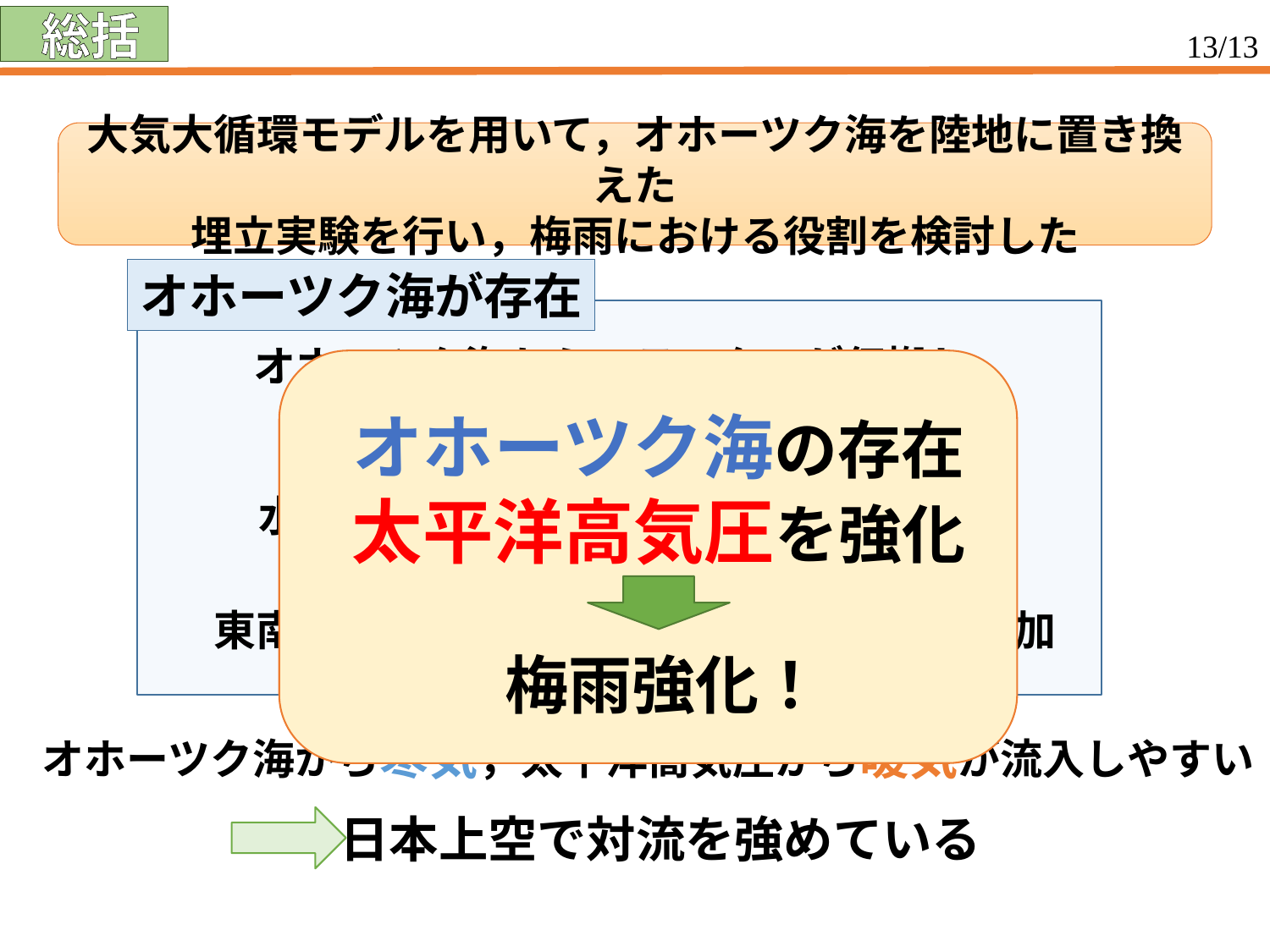

総括

13/13
大気大循環モデルを用いて，オホーツク海を陸地に置き換えた
埋立実験を行い，梅雨における役割を検討した
オホーツク海が存在

オホーツク海からフラックスが伝搬し，
上層の低気圧を強化

水平に波が伝搬，太平洋高気圧を強化

東南風及び，ジェット強化により，降雨増加

オホーツク海の存在
太平洋高気圧を強化

梅雨強化！
オホーツク海から寒気，太平洋高気圧から暖気が流入しやすい
日本上空で対流を強めている